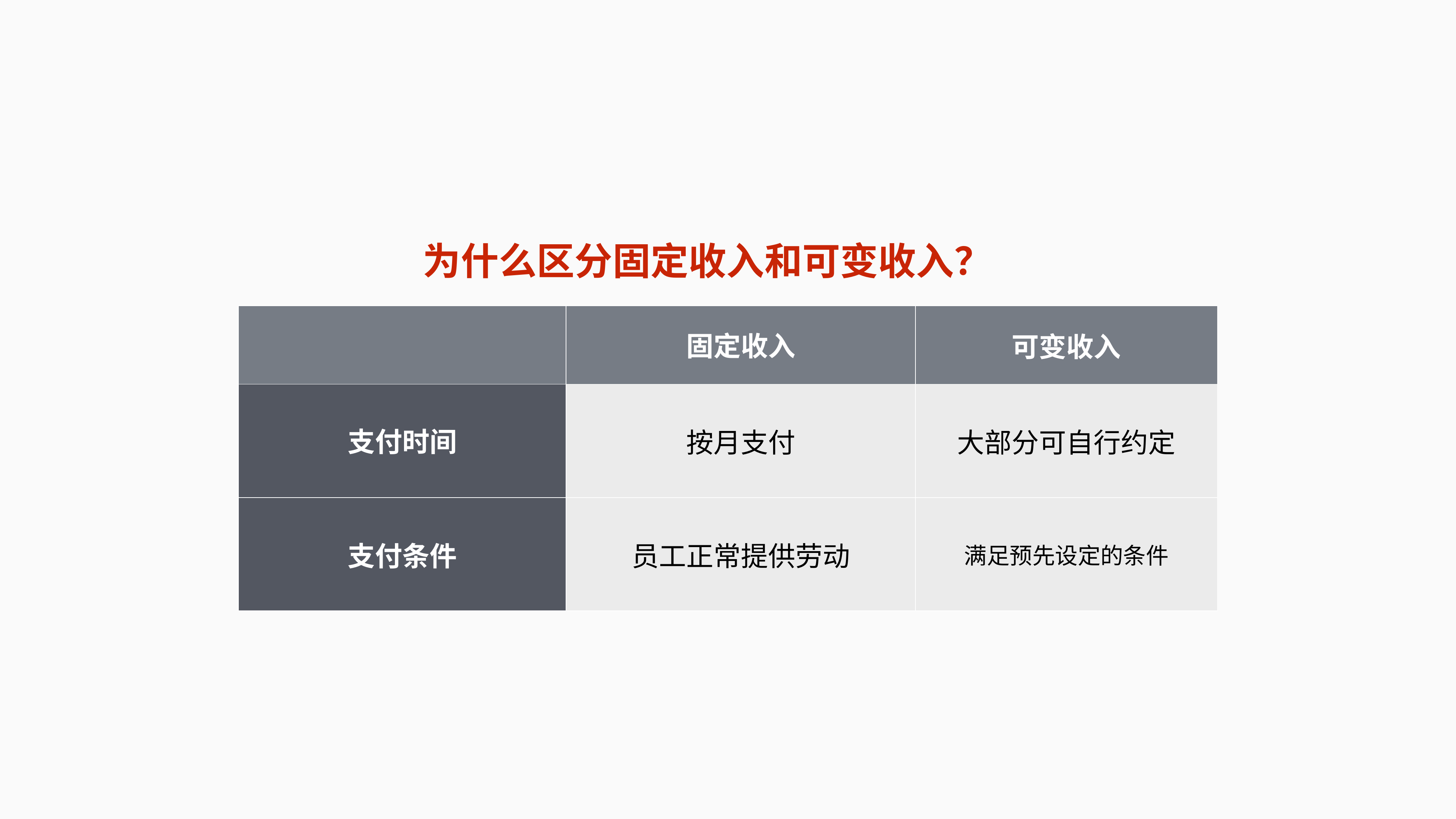

为什么区分固定收入和可变收入？
|  | 固定收入 | 可变收入 |
| --- | --- | --- |
| 支付时间 | 按月支付 | 大部分可自行约定 |
| 支付条件 | 员工正常提供劳动 | 满足预先设定的条件 |